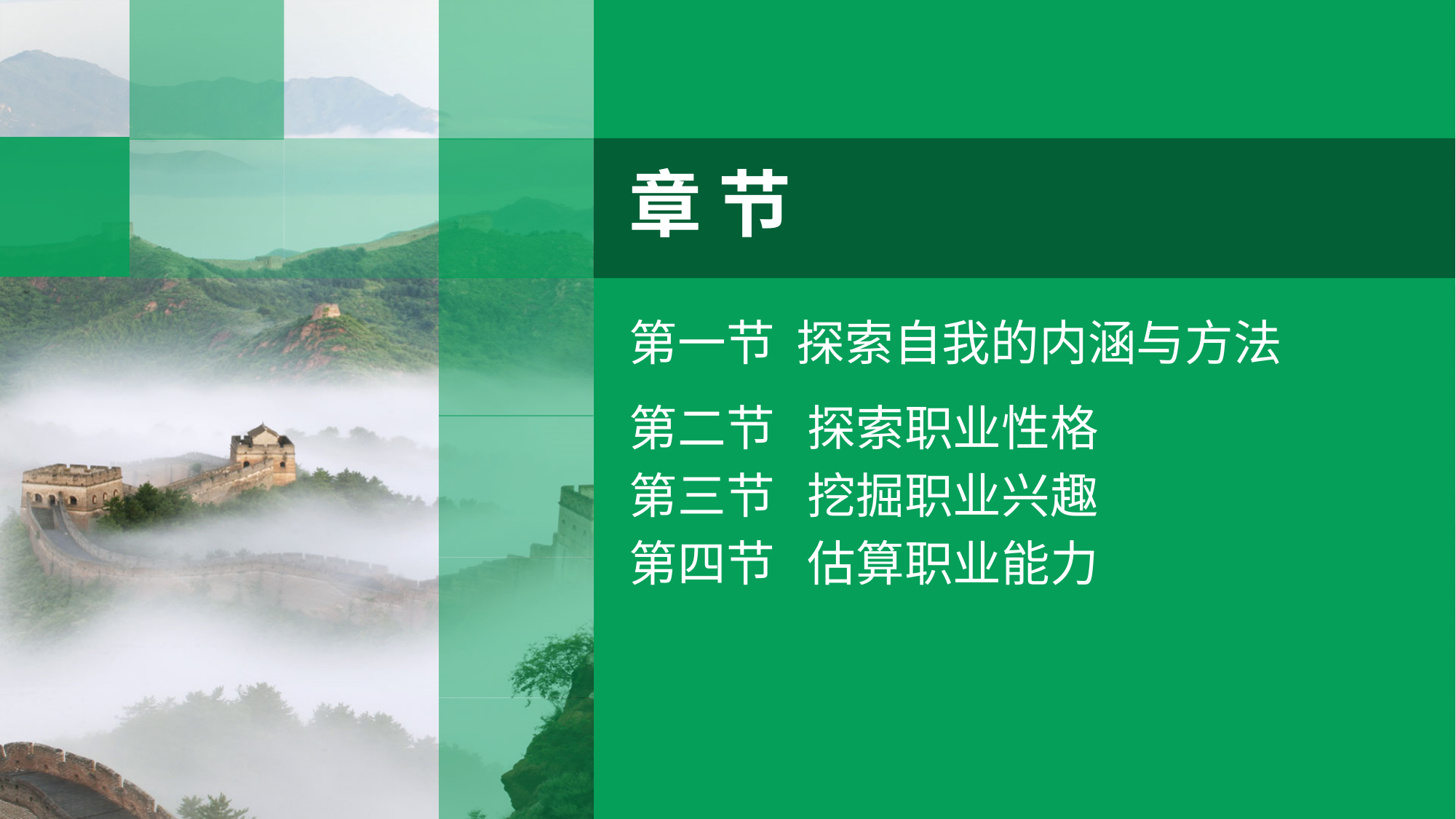

章 节
第一节  探索自我的内涵与方法

第二节   探索职业性格
第三节   挖掘职业兴趣
第四节   估算职业能力